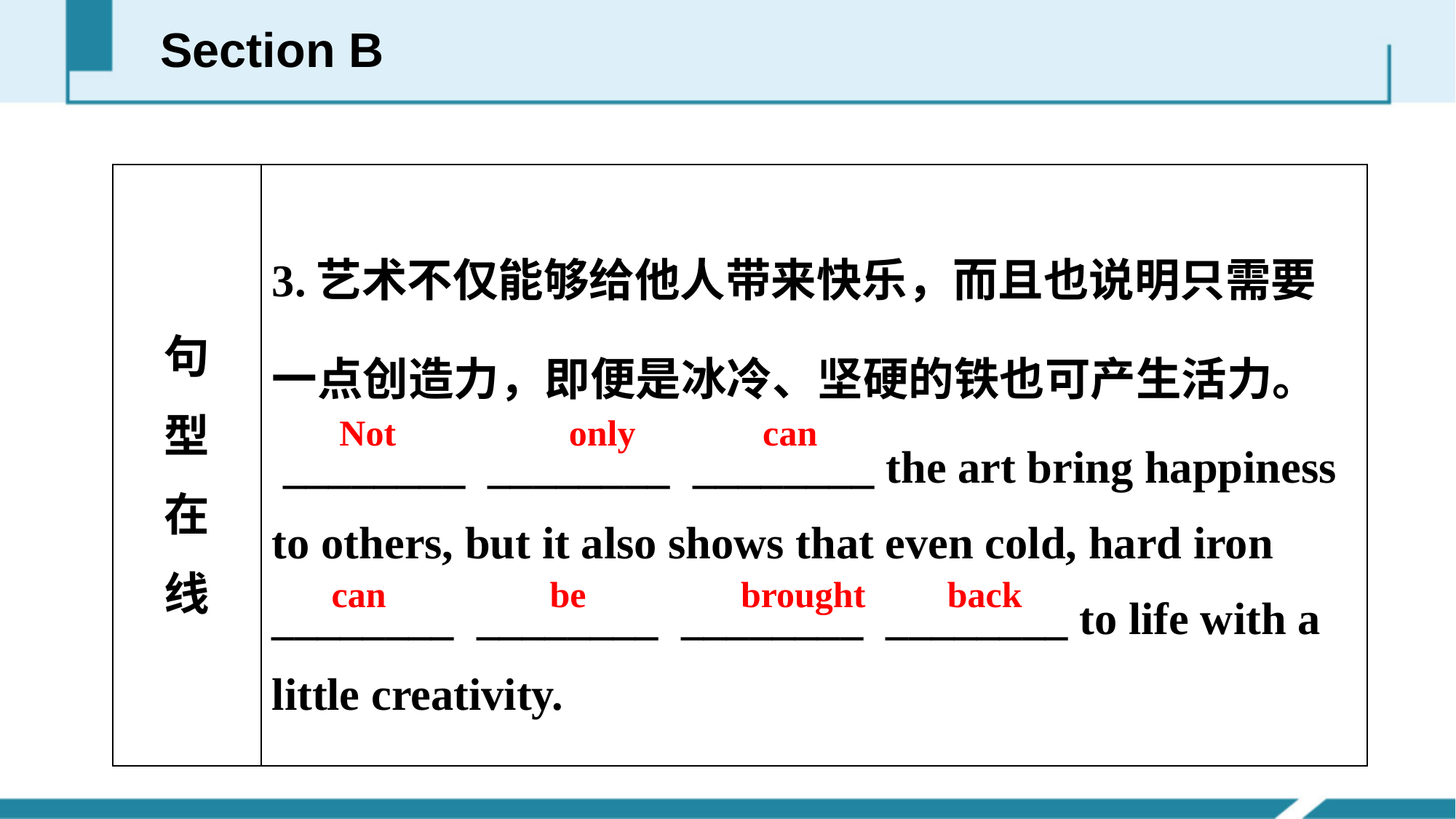

Section B
| 句 型 在 线 | 3.艺术不仅能够给他人带来快乐，而且也说明只需要一点创造力，即便是冰冷、坚硬的铁也可产生活力。 \_\_\_\_\_\_\_\_ \_\_\_\_\_\_\_\_ \_\_\_\_\_\_\_\_ the art bring happiness to others, but it also shows that even cold, hard iron \_\_\_\_\_\_\_\_ \_\_\_\_\_\_\_\_ \_\_\_\_\_\_\_\_ \_\_\_\_\_\_\_\_ to life with a little creativity. |
| --- | --- |

Not                   only              can
can                  be                 brought         back